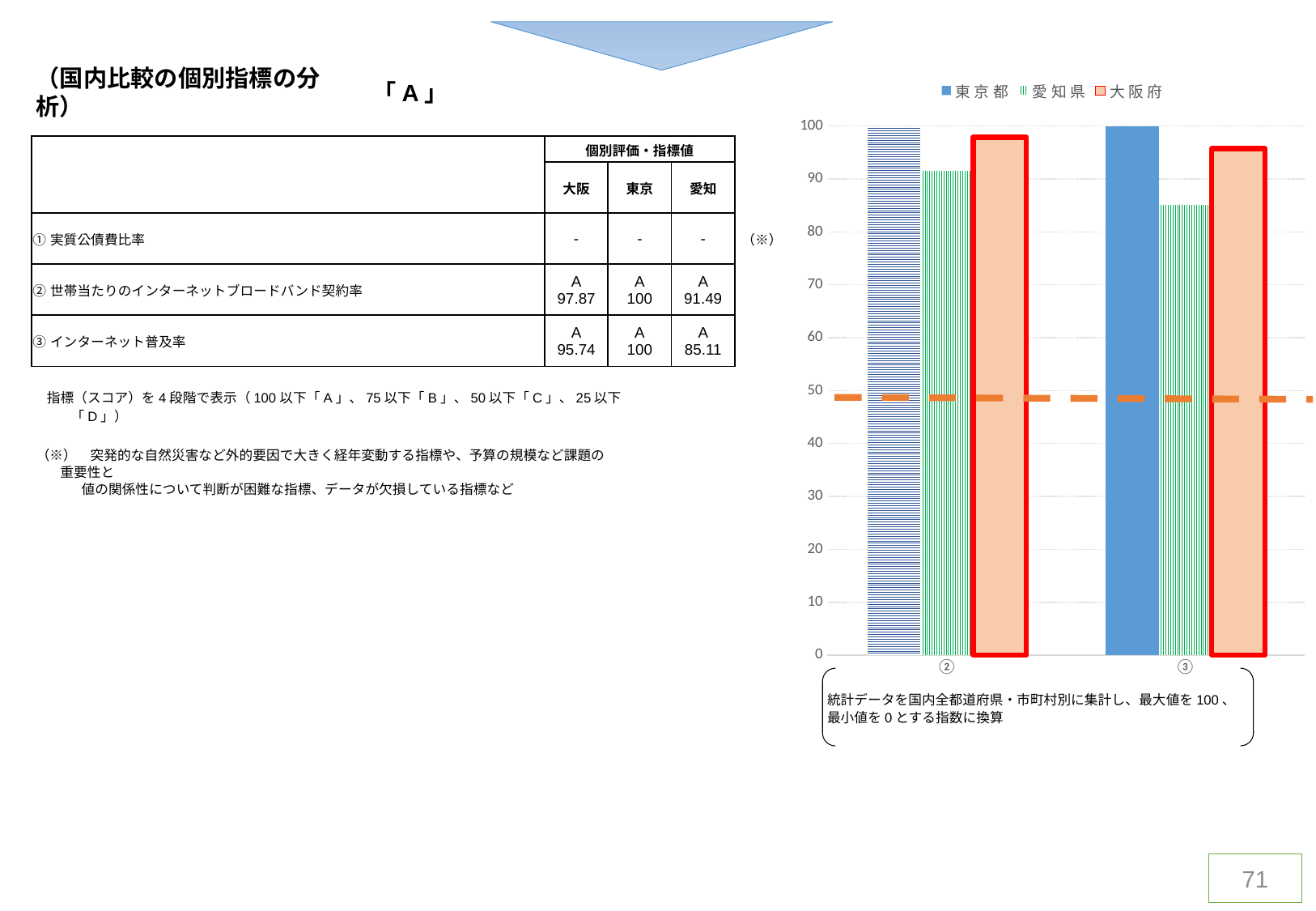

### Chart

| Category | 東 京 都 | 愛 知 県 | 大 阪 府 |
|---|---|---|---|
| ② | 100.0 | 91.49 | 97.87 |
| ③ | 100.0 | 85.11 | 95.74 |
（国内比較の個別指標の分析）
「A」
|  | 個別評価・指標値 |  |  |  |
| --- | --- | --- | --- | --- |
|  | 大阪 | 東京 | 愛知 |  |
| ①実質公債費比率 | - | - | - | （※） |
| ②世帯当たりのインターネットブロードバンド契約率 | A 97.87 | A 100 | A 91.49 |  |
| ③インターネット普及率 | A 95.74 | A 100 | A 85.11 |  |
指標（スコア）を4段階で表示（100以下「A」、75以下「B」、50以下「C」、25以下「D」）
（※）　突発的な自然災害など外的要因で大きく経年変動する指標や、予算の規模など課題の重要性と
　　      値の関係性について判断が困難な指標、データが欠損している指標など

統計データを国内全都道府県・市町村別に集計し、最大値を100、最小値を0とする指数に換算
71